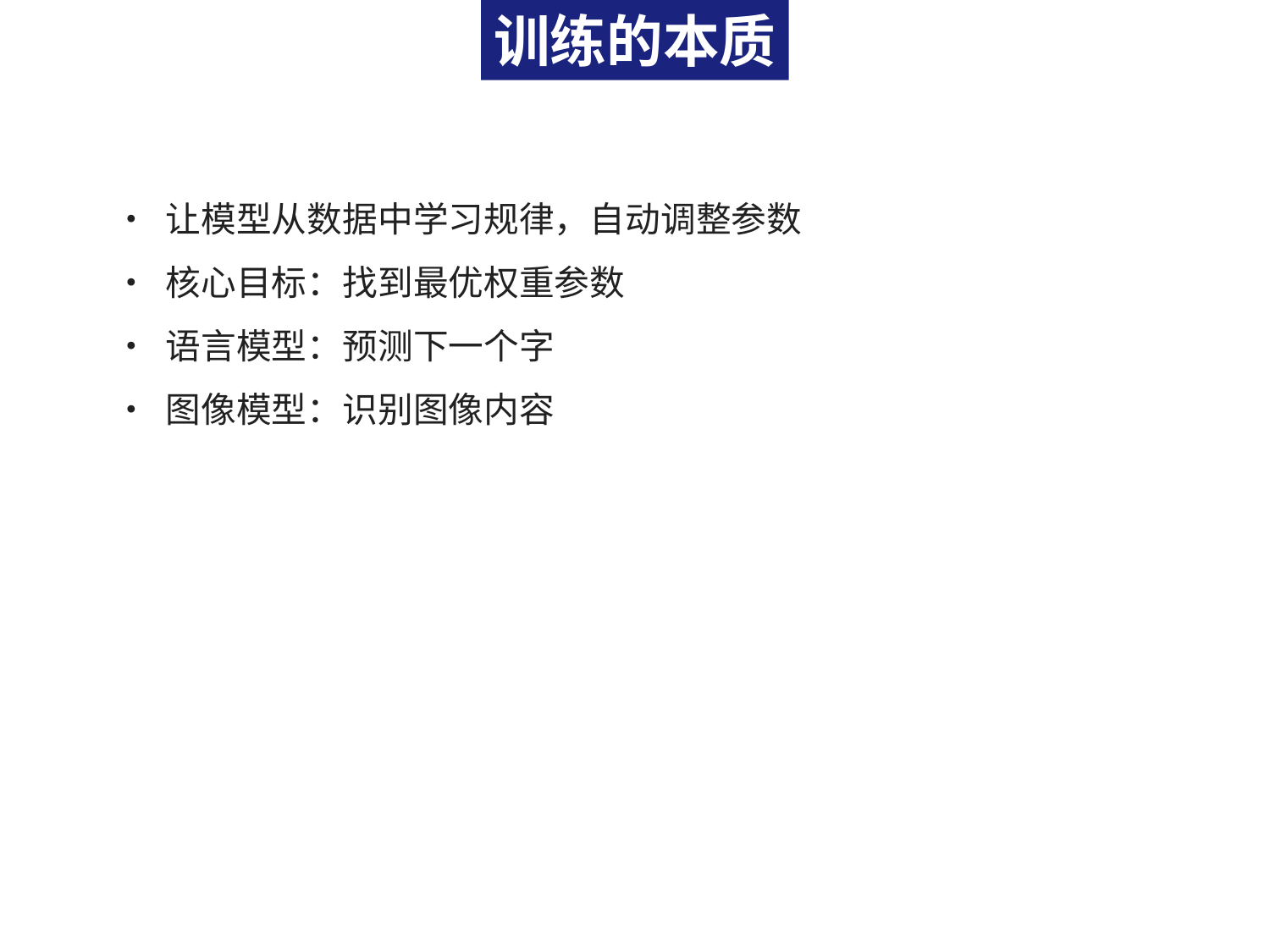

训练的本质
• 让模型从数据中学习规律，自动调整参数
• 核心目标：找到最优权重参数
• 语言模型：预测下一个字
• 图像模型：识别图像内容